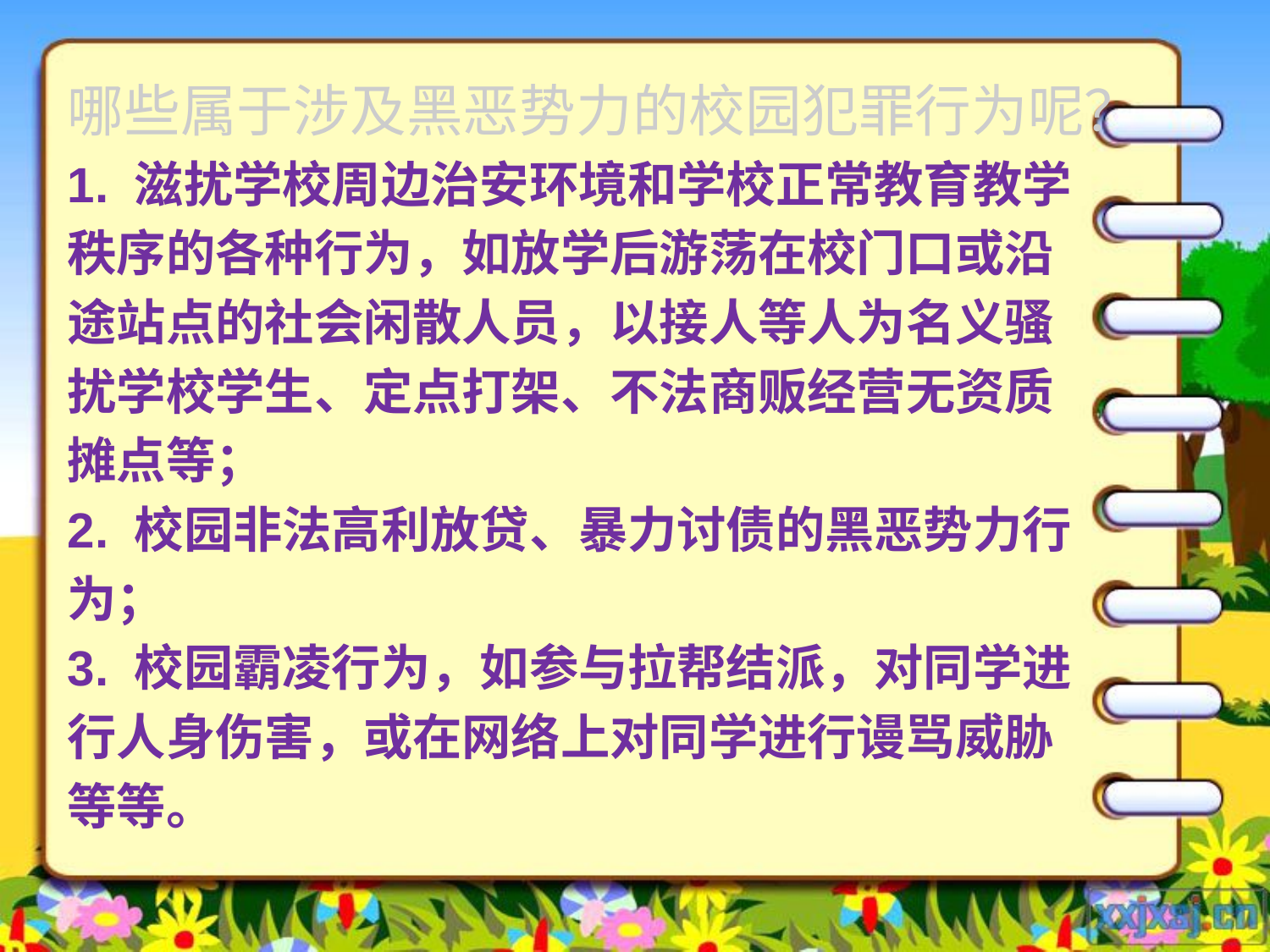

哪些属于涉及黑恶势力的校园犯罪行为呢？
1. 滋扰学校周边治安环境和学校正常教育教学
秩序的各种行为，如放学后游荡在校门口或沿
途站点的社会闲散人员，以接人等人为名义骚
扰学校学生、定点打架、不法商贩经营无资质
摊点等；
2. 校园非法高利放贷、暴力讨债的黑恶势力行
为；
3. 校园霸凌行为，如参与拉帮结派，对同学进
行人身伤害，或在网络上对同学进行谩骂威胁
等等。